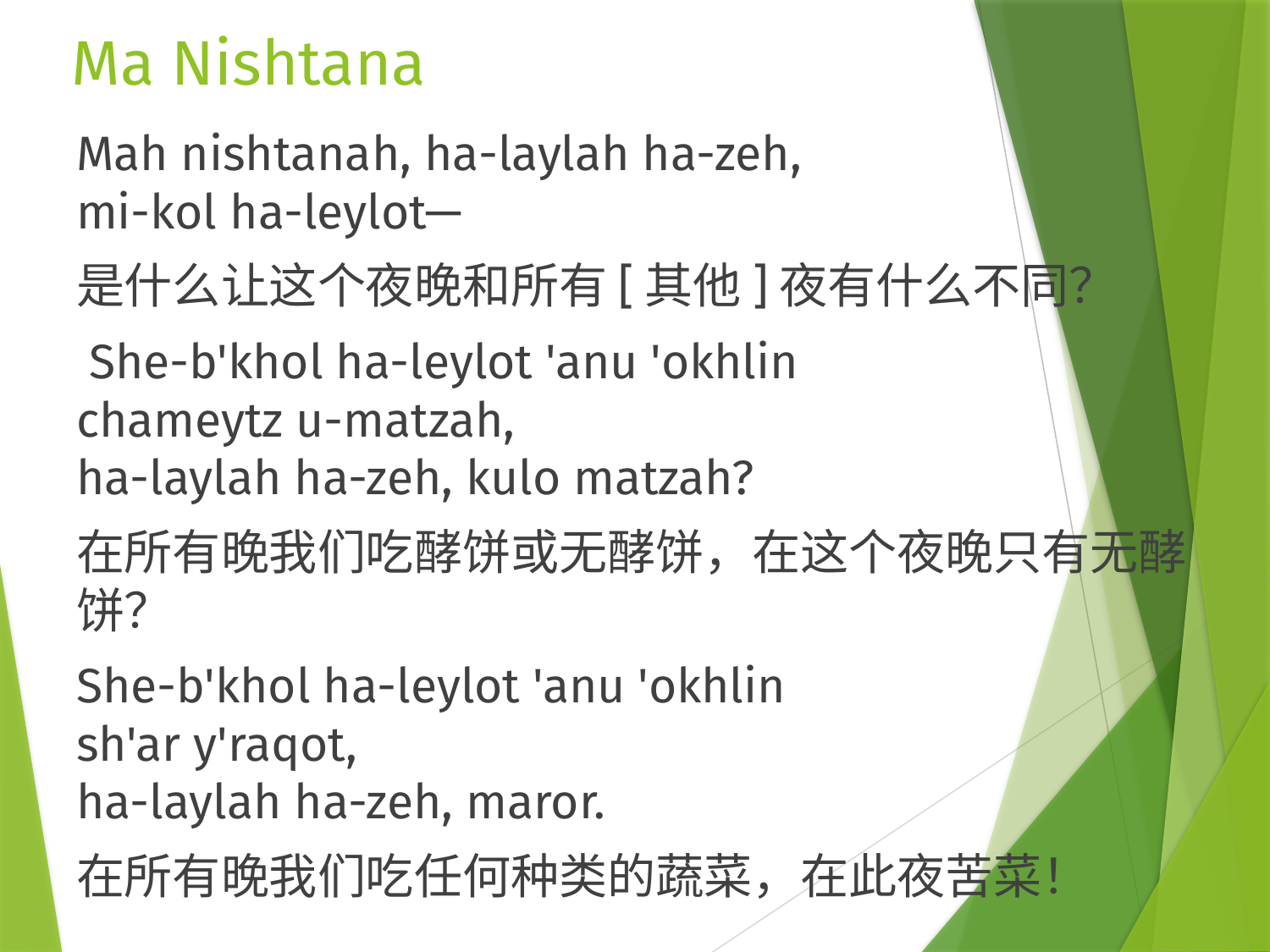

# Ma Nishtana
Mah nishtanah, ha-laylah ha-zeh,
mi-kol ha-leylot—
是什么让这个夜晚和所有[其他]夜有什么不同？
 She-b'khol ha-leylot 'anu 'okhlin
chameytz u-matzah,
ha-laylah ha-zeh, kulo matzah?
在所有晚我们吃酵饼或无酵饼，在这个夜晚只有无酵饼？
She-b'khol ha-leylot 'anu 'okhlin
sh'ar y'raqot,
ha-laylah ha-zeh, maror.
在所有晚我们吃任何种类的蔬菜，在此夜苦菜！